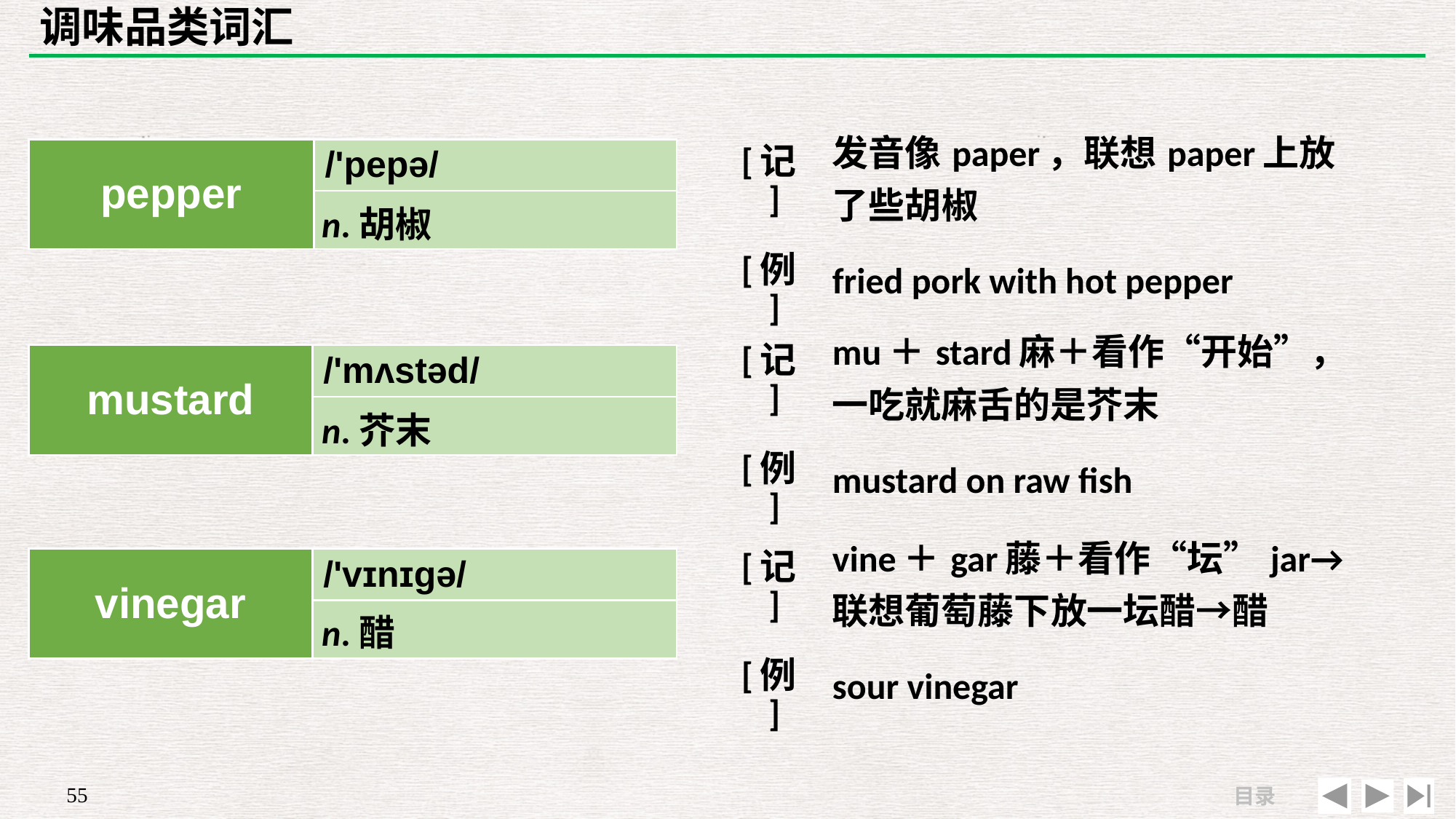

# 调味品类词汇

| [记] | 发音像paper，联想paper上放了些胡椒 |
| --- | --- |
| [例] | fried pork with hot pepper |
| pepper | /'pepə/ |
| --- | --- |
|  |  |
n.胡椒
| [记] | mu＋stard麻＋看作“开始”， 一吃就麻舌的是芥末 |
| --- | --- |
| [例] | mustard on raw fish |
| mustard | /'mʌstəd/ |
| --- | --- |
|  |  |
n.芥末
| [记] | vine＋gar藤＋看作“坛”jar→ 联想葡萄藤下放一坛醋→醋 |
| --- | --- |
| [例] | sour vinegar |
| vinegar | /'vɪnɪɡə/ |
| --- | --- |
|  |  |
n.醋